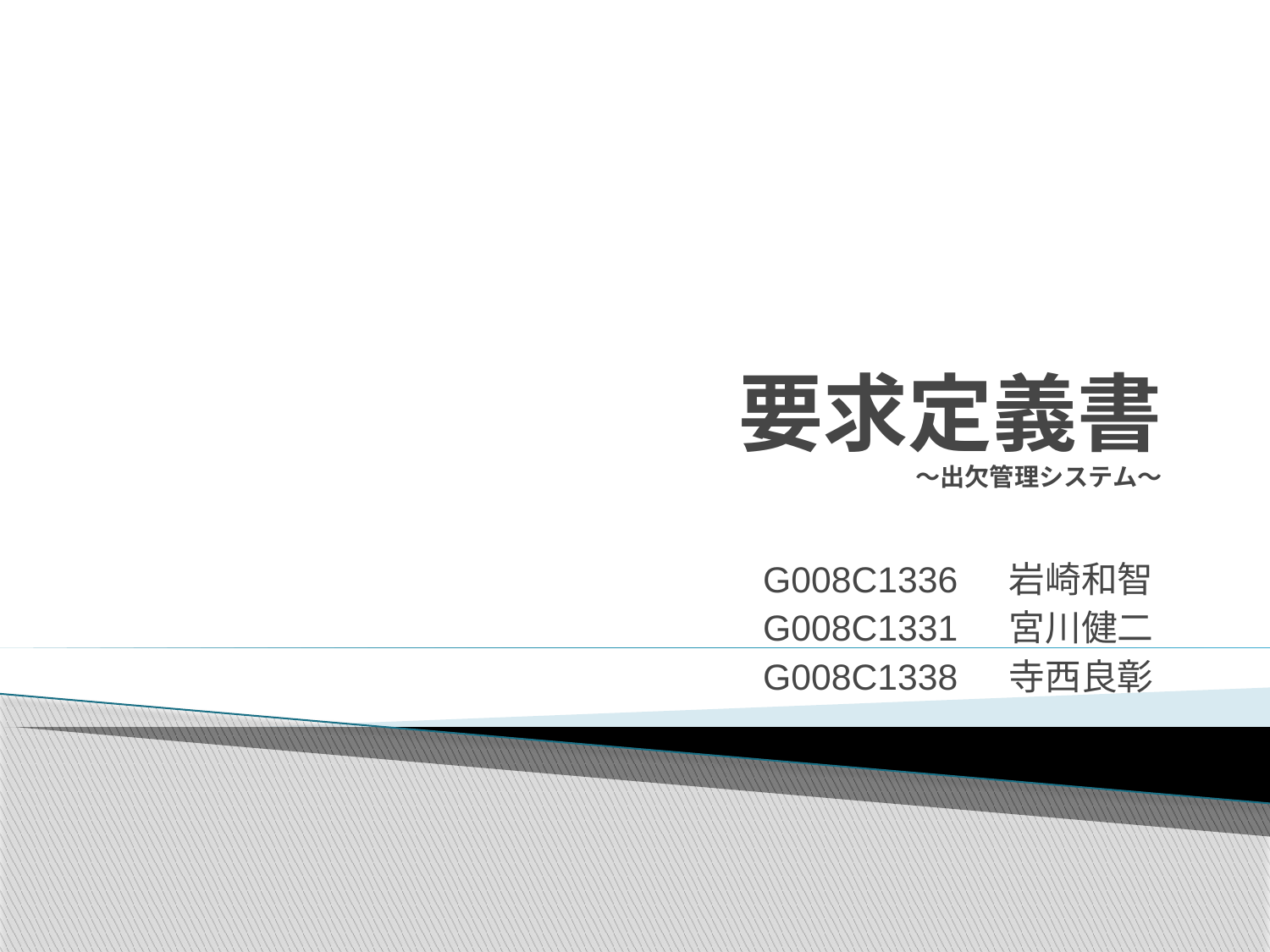

# 要求定義書 ～出欠管理システム～

G008C1336　 岩崎和智
G008C1331　 宮川健二
G008C1338　 寺西良彰